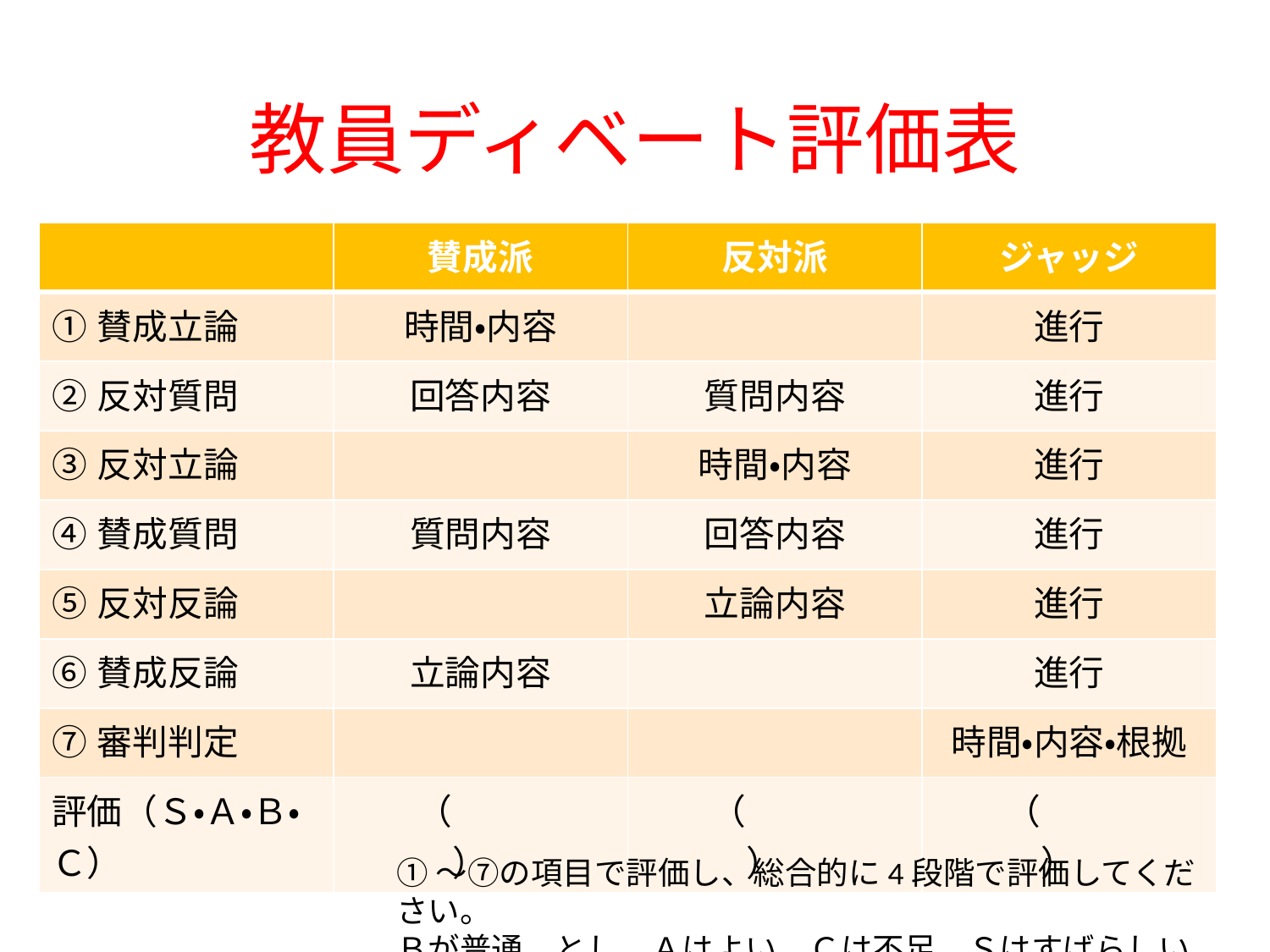

# 教員ディベート評価表
|  | 賛成派 | 反対派 | ジャッジ |
| --- | --- | --- | --- |
| ①賛成立論 | 時間・内容 |  | 進行 |
| ②反対質問 | 回答内容 | 質問内容 | 進行 |
| ③反対立論 |  | 時間・内容 | 進行 |
| ④賛成質問 | 質問内容 | 回答内容 | 進行 |
| ⑤反対反論 |  | 立論内容 | 進行 |
| ⑥賛成反論 | 立論内容 |  | 進行 |
| ⑦審判判定 |  |  | 時間・内容・根拠 |
| 評価（Ｓ・Ａ・Ｂ・Ｃ） | （　　　　　　　） | （　　　　　　　） | （　　　　　　　） |
①～⑦の項目で評価し、総合的に4段階で評価してください。
Ｂが普通　とし　Ａはよい　Ｃは不足　Ｓはすばらしい